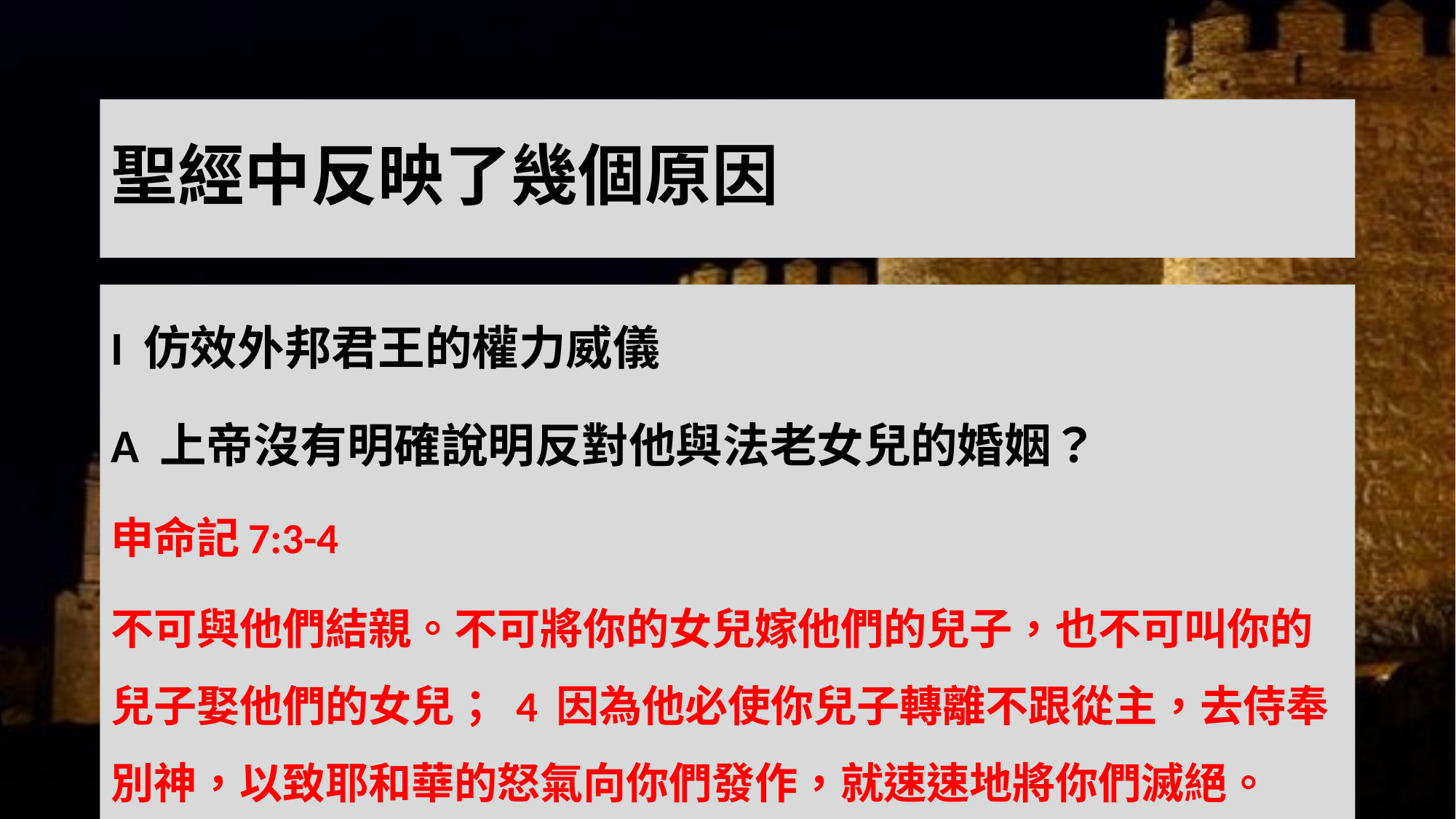

# 聖經中反映了幾個原因
I 仿效外邦君王的權力威儀
A 上帝沒有明確說明反對他與法老女兒的婚姻？
申命記‬7:3-4
不可與他們結親。不可將你的女兒嫁他們的兒子，也不可叫你的兒子娶他們的女兒； 4 因為他必使你兒子轉離不跟從主，去侍奉別神，以致耶和華的怒氣向你們發作，就速速地將你們滅絕。